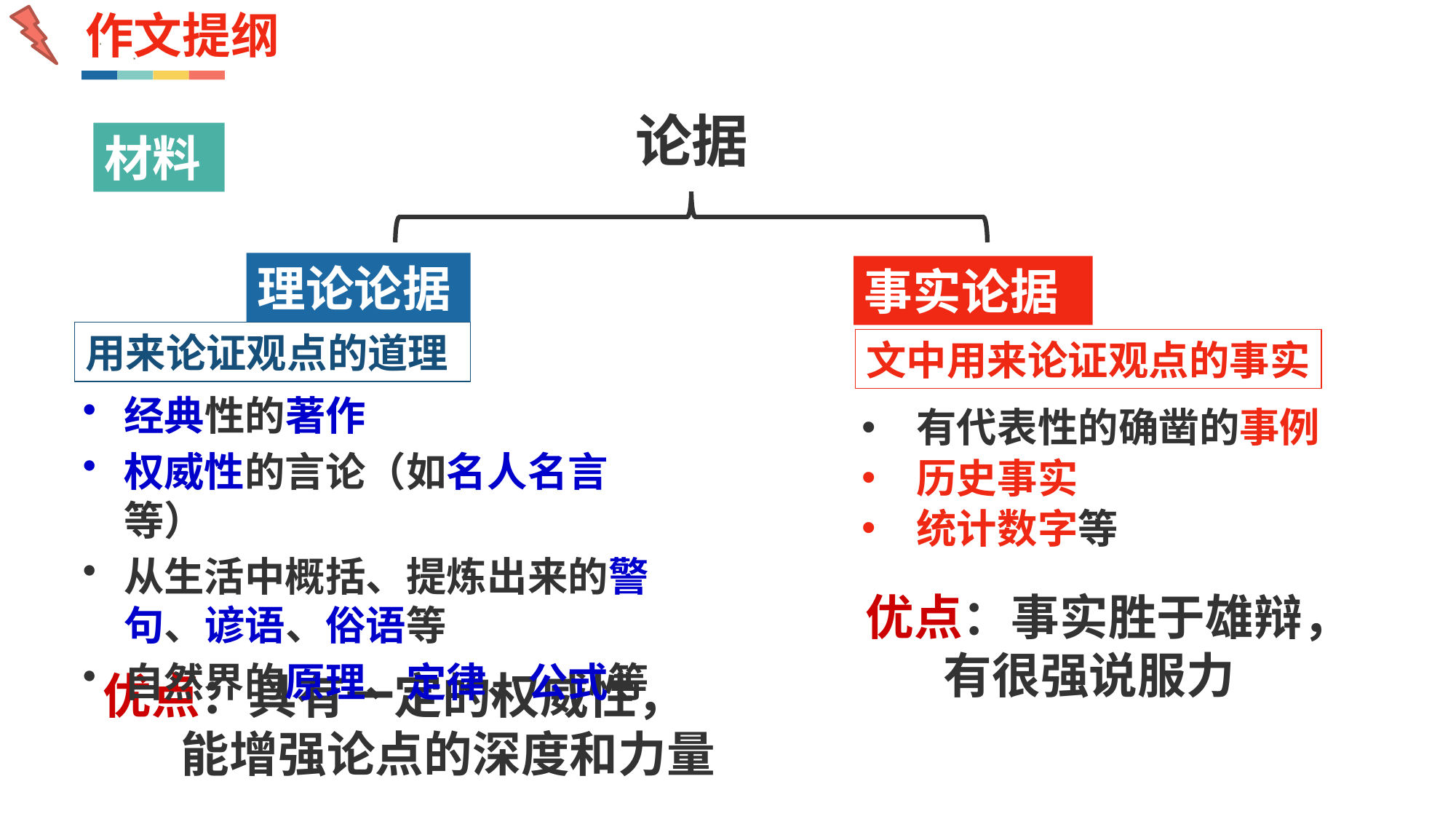

作文提纲

论据
材料
理论论据
事实论据
用来论证观点的道理
文中用来论证观点的事实
经典性的著作
权威性的言论（如名人名言等）
从生活中概括、提炼出来的警句、谚语、俗语等
自然界的原理、定律、公式等

有代表性的确凿的事例
历史事实
统计数字等

优点：事实胜于雄辩，
      有很强说服力
优点：具有一定的权威性，
      能增强论点的深度和力量